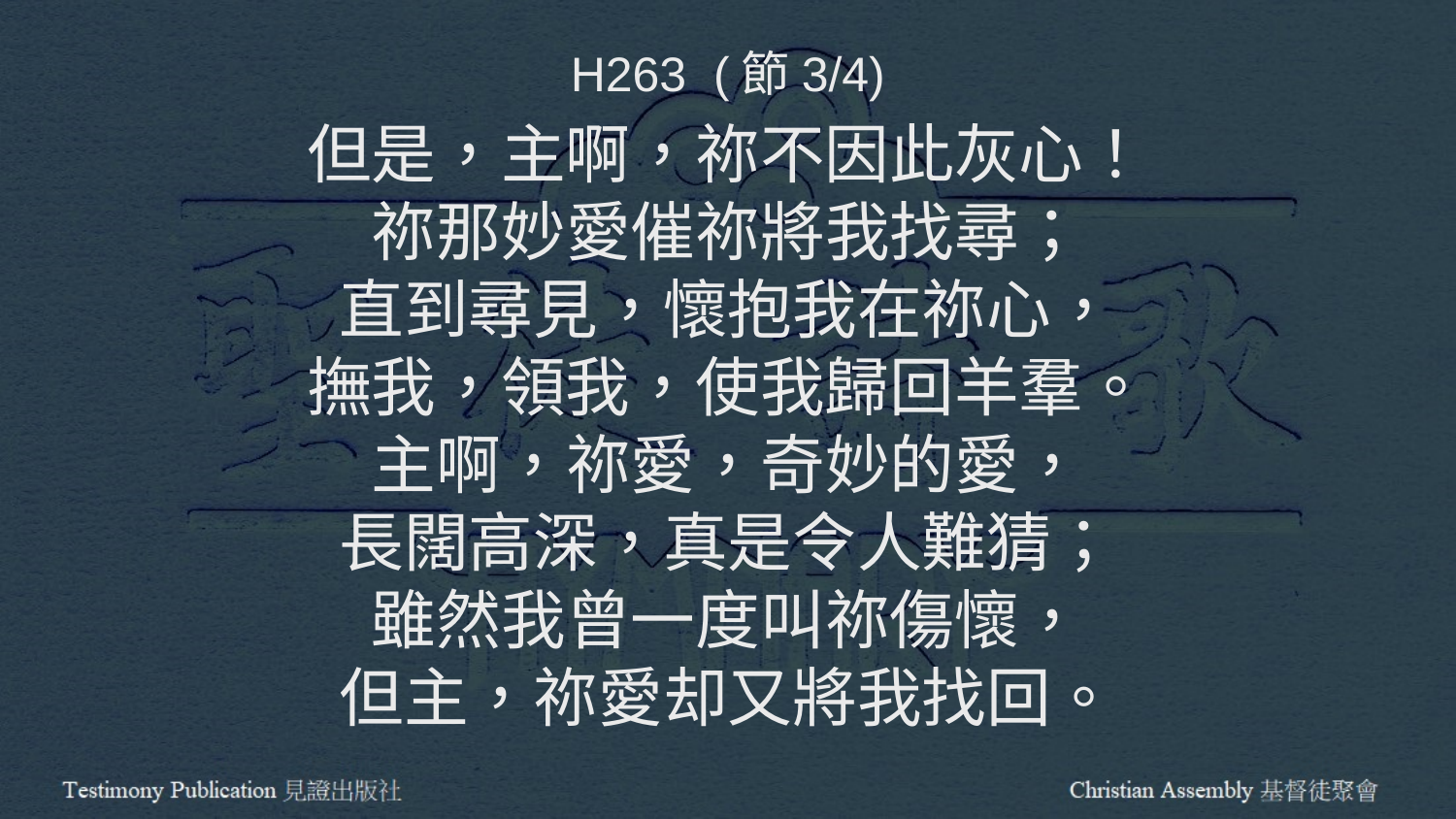

H263  (節3/4)
但是，主啊，祢不因此灰心！
祢那妙愛催祢將我找尋；
直到尋見，懷抱我在祢心，
撫我，領我，使我歸回羊羣。
主啊，祢愛，奇妙的愛，
長闊高深，真是令人難猜；
雖然我曾一度叫祢傷懷，
但主，祢愛却又將我找回。